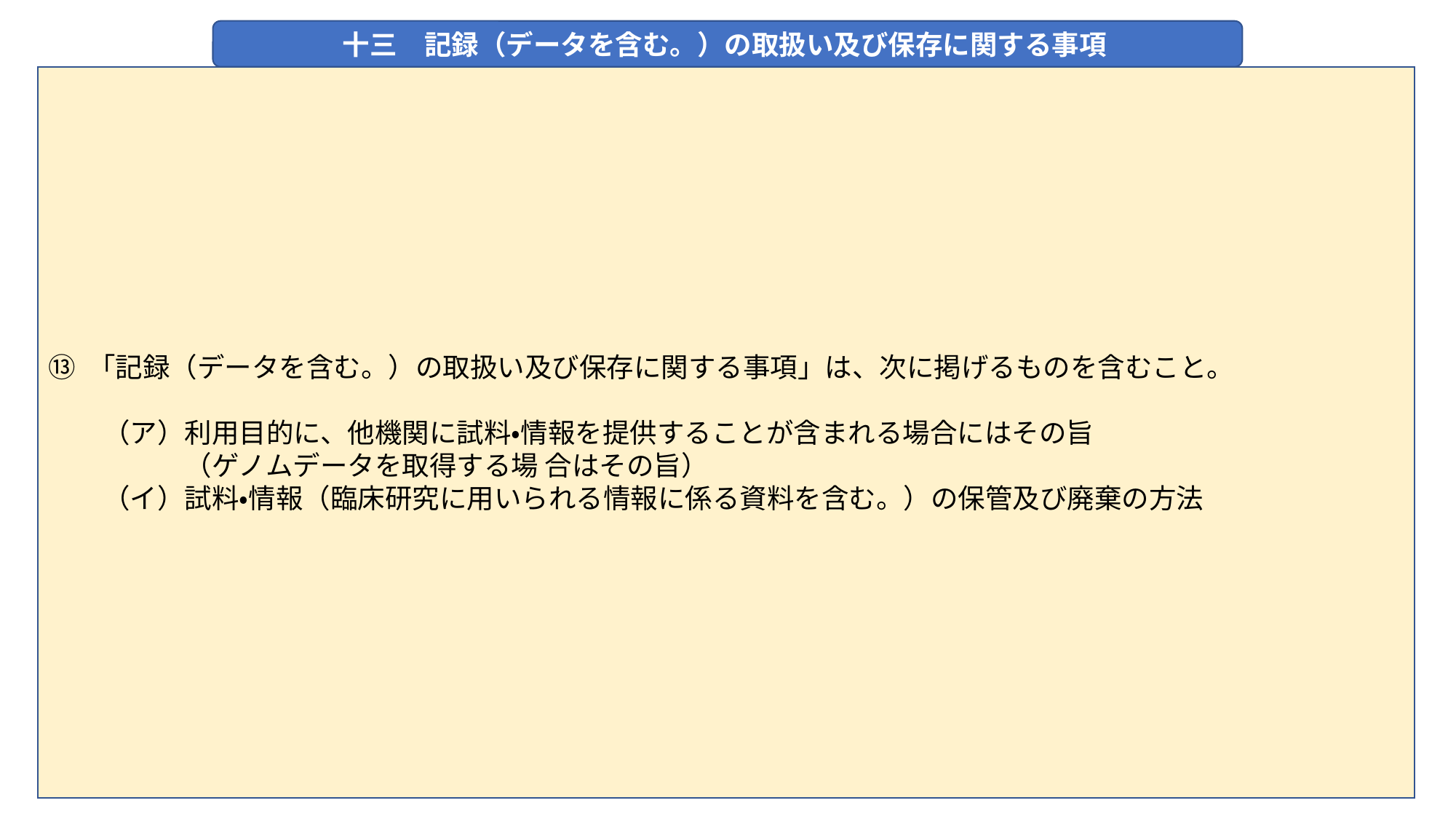

十三　記録（データを含む。）の取扱い及び保存に関する事項
⑬ 「記録（データを含む。）の取扱い及び保存に関する事項」は、次に掲げるものを含むこと。

　　（ア）利用目的に、他機関に試料・情報を提供することが含まれる場合にはその旨
　　　　　（ゲノムデータを取得する場 合はその旨）
　　（イ）試料・情報（臨床研究に用いられる情報に係る資料を含む。）の保管及び廃棄の方法